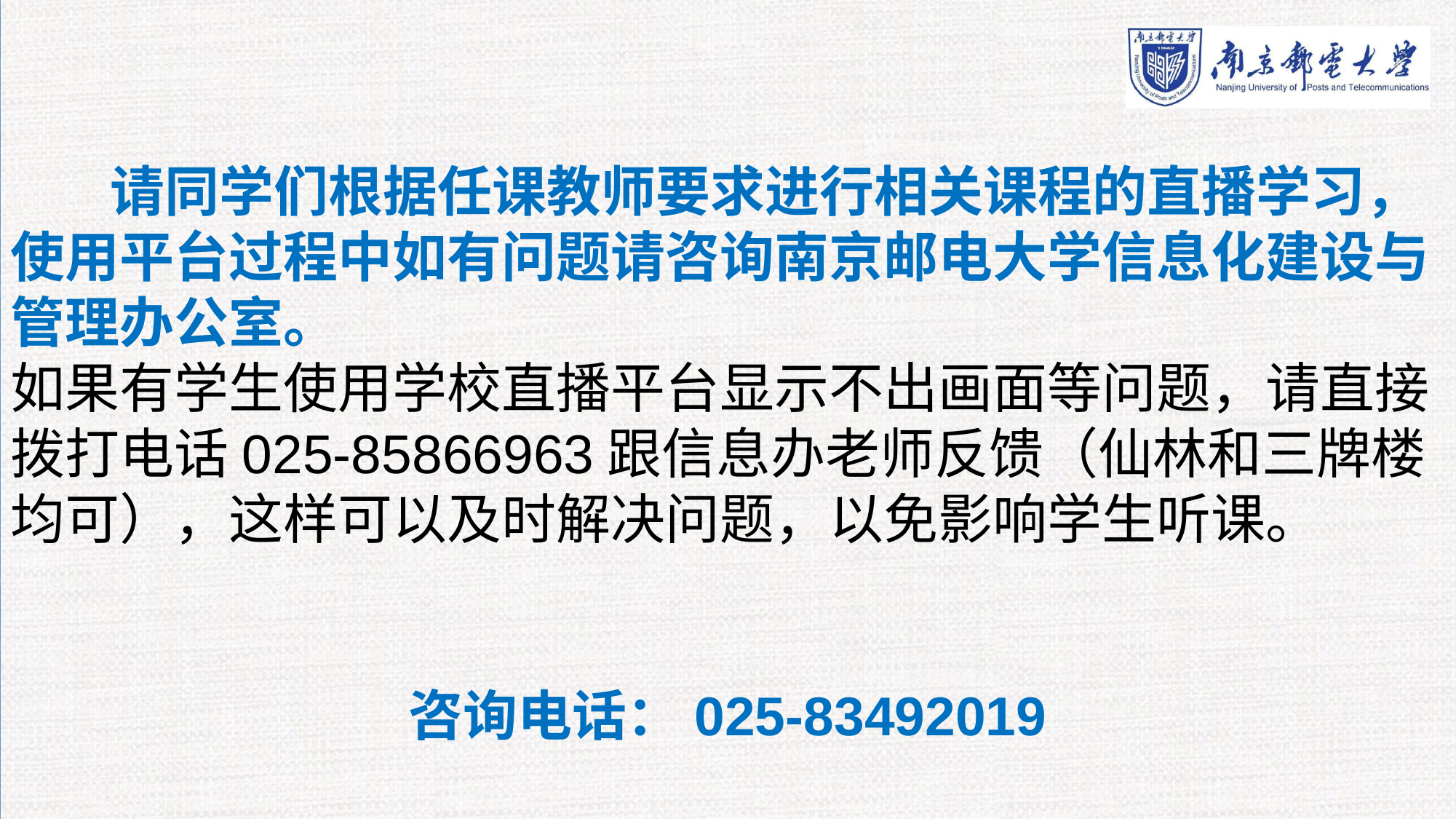

请同学们根据任课教师要求进行相关课程的直播学习，使用平台过程中如有问题请咨询南京邮电大学信息化建设与管理办公室。
如果有学生使用学校直播平台显示不出画面等问题，请直接拨打电话025-85866963跟信息办老师反馈（仙林和三牌楼均可），这样可以及时解决问题，以免影响学生听课。

咨询电话：025-83492019